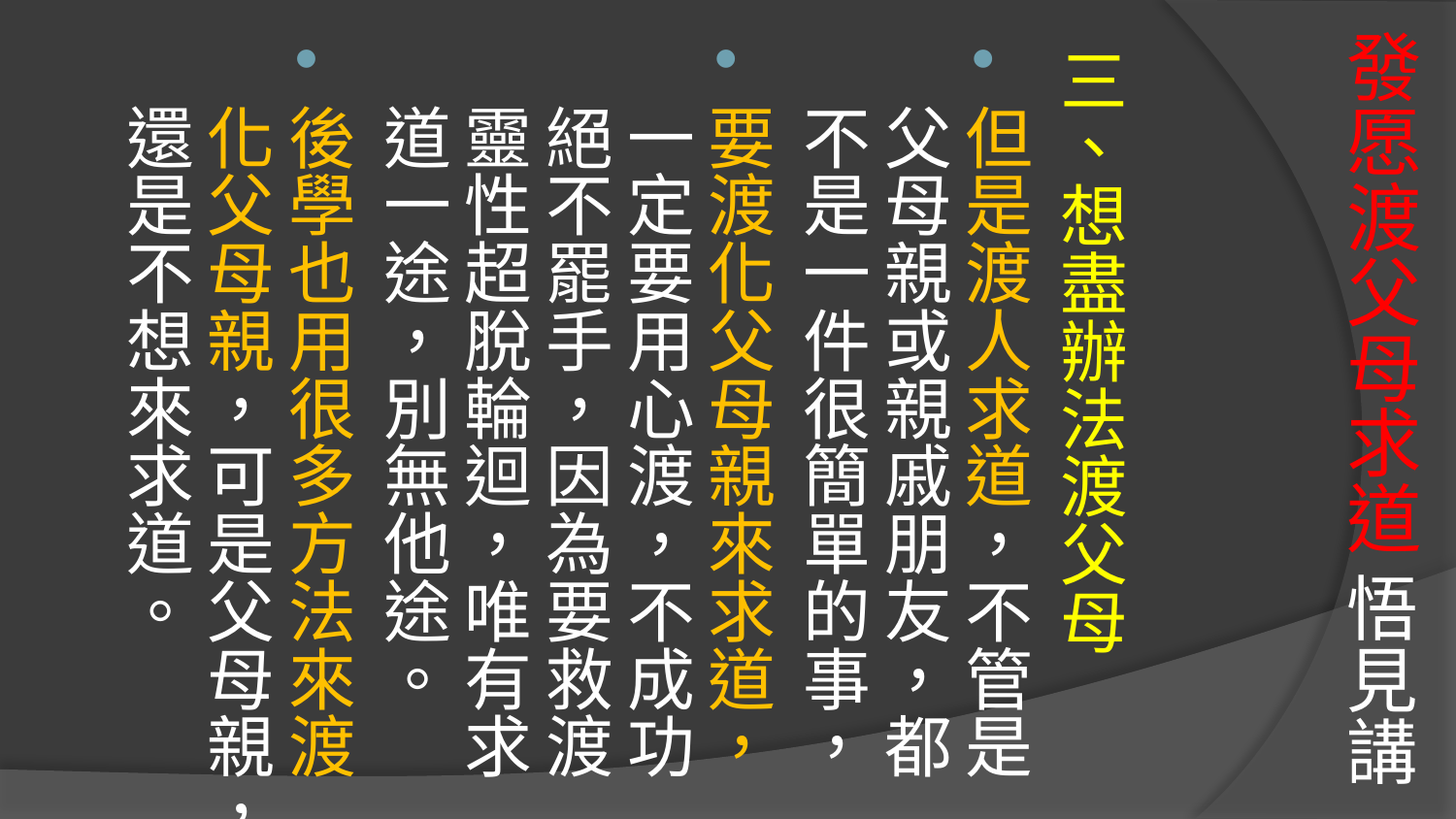

# 發愿渡父母求道 悟見講
三、想盡辦法渡父母
但是渡人求道，不管是父母親或親戚朋友，都不是一件很簡單的事，
要渡化父母親來求道，一定要用心渡，不成功絕不罷手，因為要救渡靈性超脫輪迴，唯有求道一途，別無他途。
後學也用很多方法來渡化父母親，可是父母親，還是不想來求道。